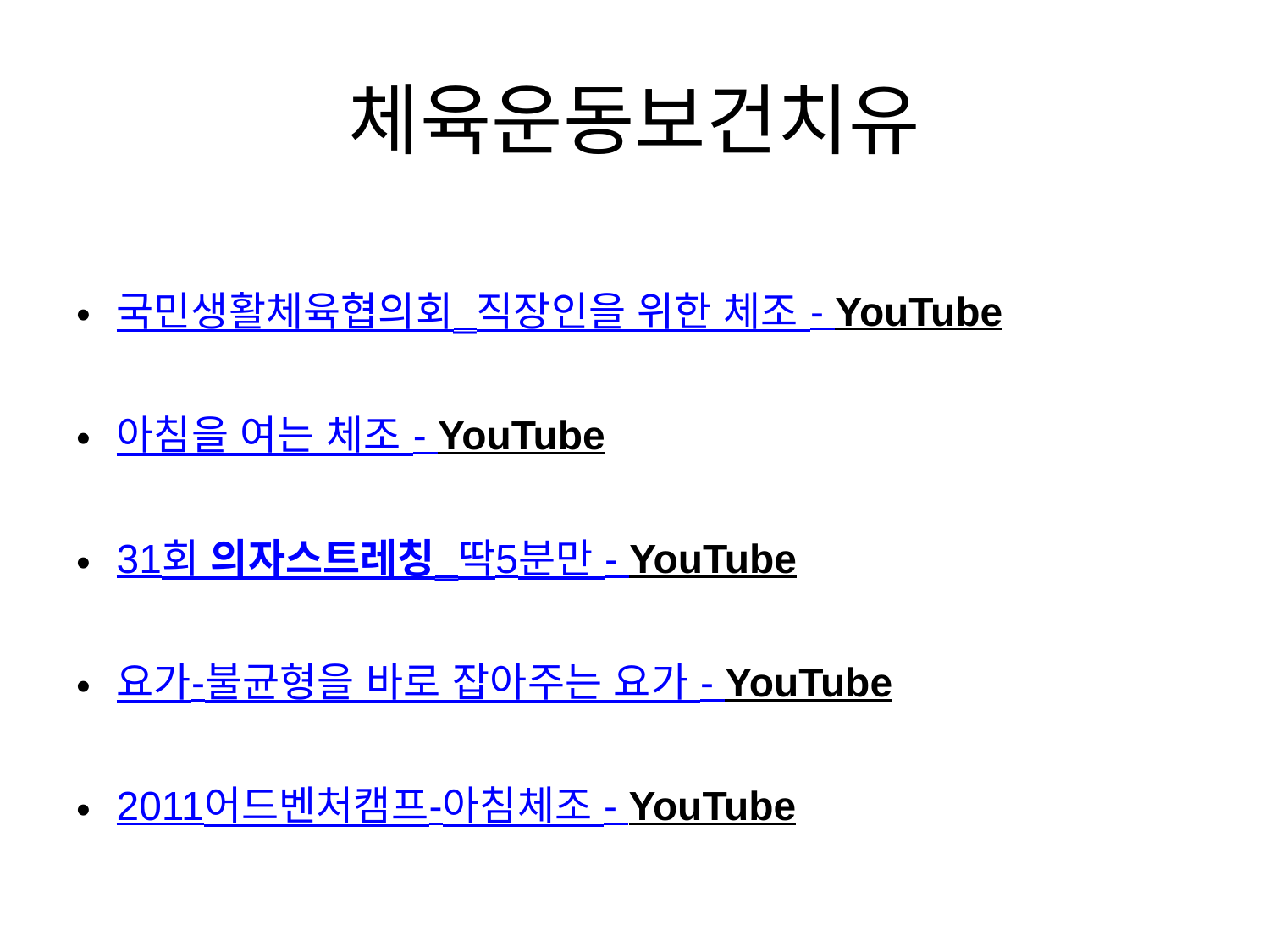

# 체육운동보건치유

국민생활체육협의회_직장인을 위한 체조 - YouTube

아침을 여는 체조 - YouTube

31회 의자스트레칭_딱5분만 - YouTube

요가-불균형을 바로 잡아주는 요가 - YouTube

2011어드벤처캠프-아침체조 - YouTube